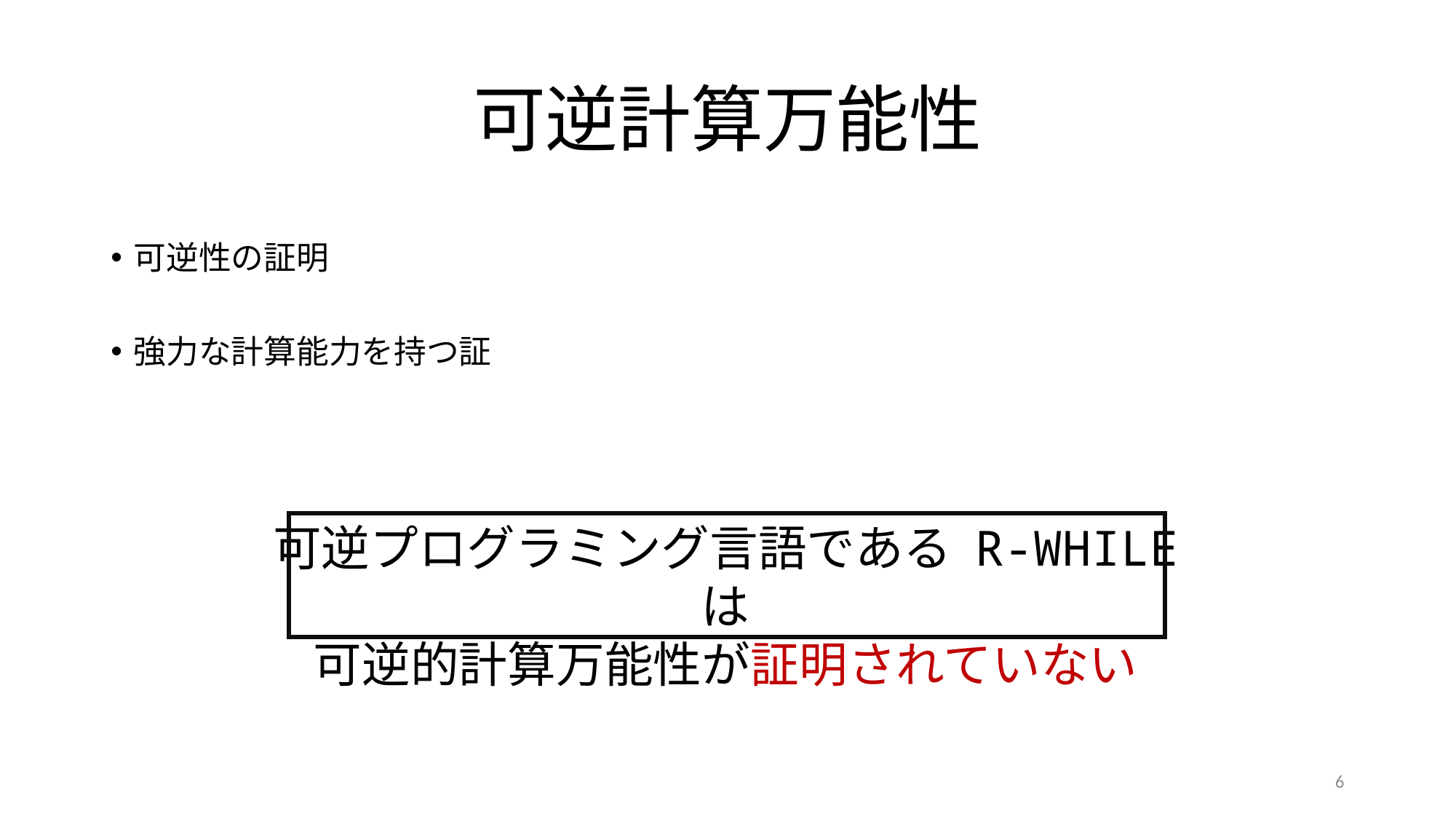

可逆計算万能性

可逆性の証明

強力な計算能力を持つ証

可逆プログラミング言語である R-WHILE は
可逆的計算万能性が証明されていない

6